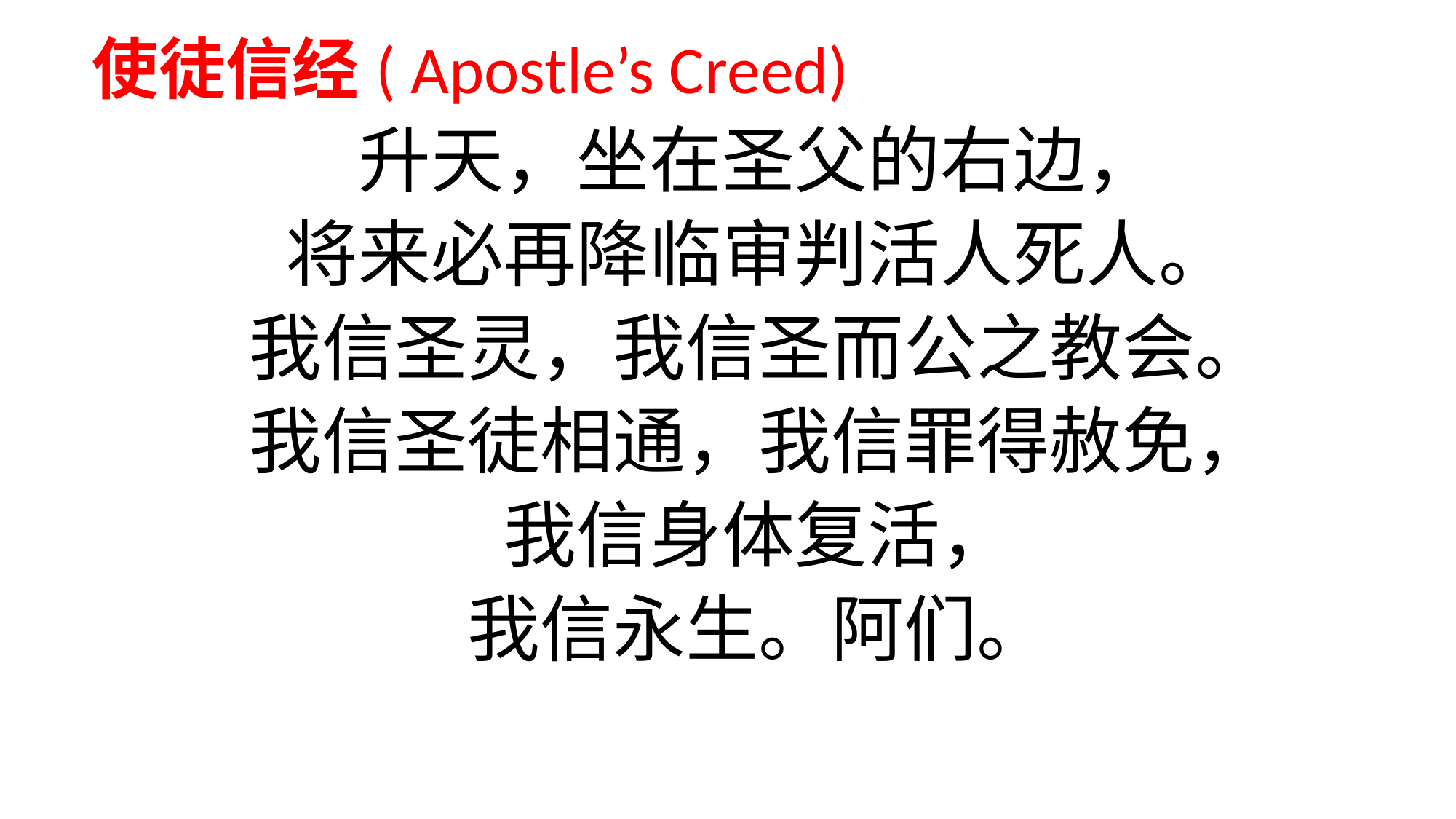

# 使徒信经( Apostle’s Creed)
升天，坐在圣父的右边，
将来必再降临审判活人死人。
我信圣灵，我信圣而公之教会。
我信圣徒相通，我信罪得赦免，
我信身体复活，
我信永生。阿们。